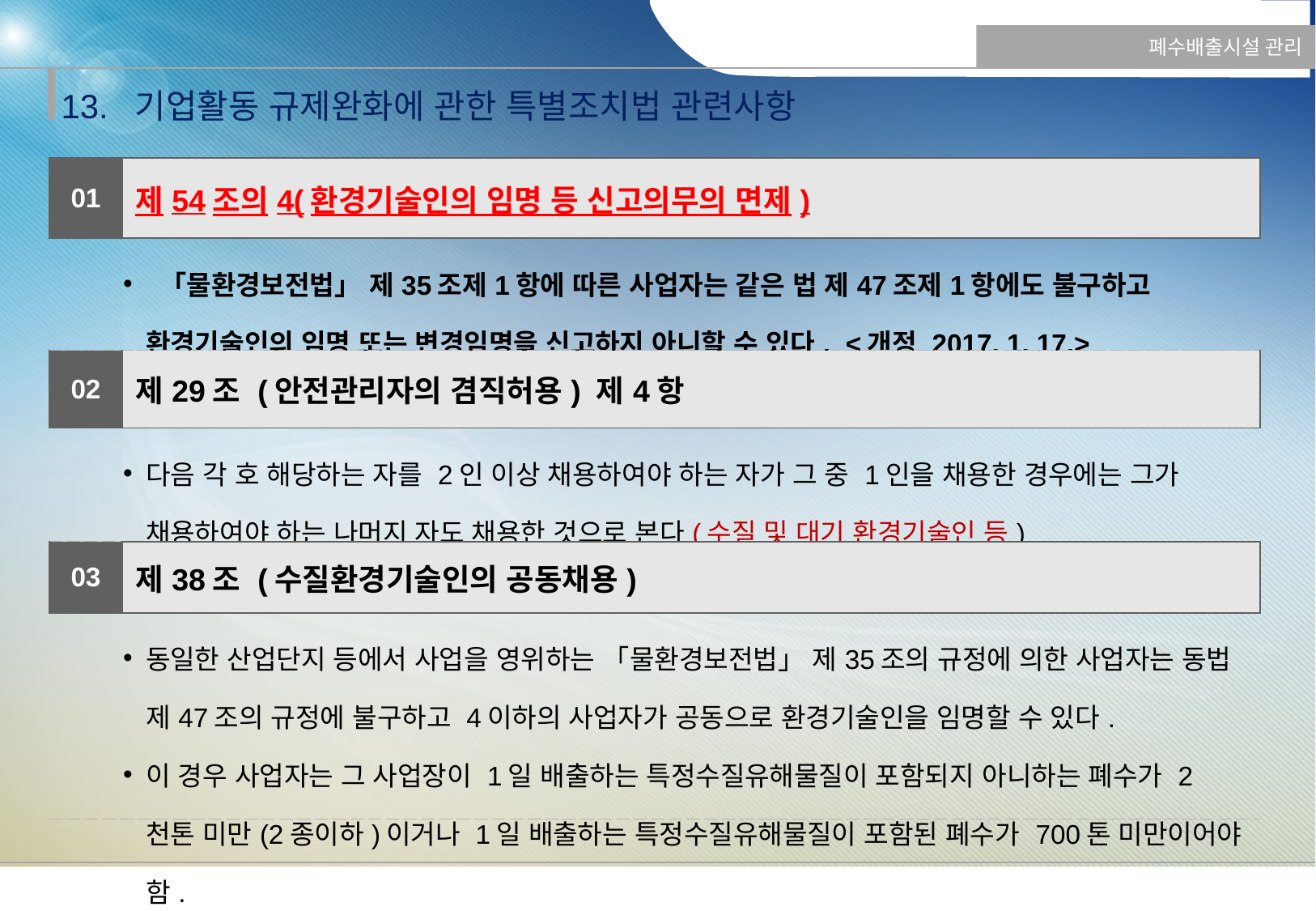

폐수배출시설 관리

13.  기업활동 규제완화에 관한 특별조치법 관련사항
| 01 | 제54조의4(환경기술인의 임명 등 신고의무의 면제) |
| --- | --- |
| 「물환경보전법」 제35조제1항에 따른 사업자는 같은 법 제47조제1항에도 불구하고 환경기술인의 임명 또는 변경임명을 신고하지 아니할 수 있다.  <개정 2017. 1. 17.> |  |
| 02 | 제29조 (안전관리자의 겸직허용) 제4항 |
| 다음 각 호 해당하는 자를 2인 이상 채용하여야 하는 자가 그 중 1인을 채용한 경우에는 그가 채용하여야 하는 나머지 자도 채용한 것으로 본다(수질 및 대기 환경기술인 등) |  |
| 03 | 제38조 (수질환경기술인의 공동채용) |
| 동일한 산업단지 등에서 사업을 영위하는 「물환경보전법」 제35조의 규정에 의한 사업자는 동법 제47조의 규정에 불구하고 4이하의 사업자가 공동으로 환경기술인을 임명할 수 있다. 이 경우 사업자는 그 사업장이 1일 배출하는 특정수질유해물질이 포함되지 아니하는 폐수가 2천톤 미만(2종이하)이거나 1일 배출하는 특정수질유해물질이 포함된 폐수가 700톤 미만이어야 함. |  |